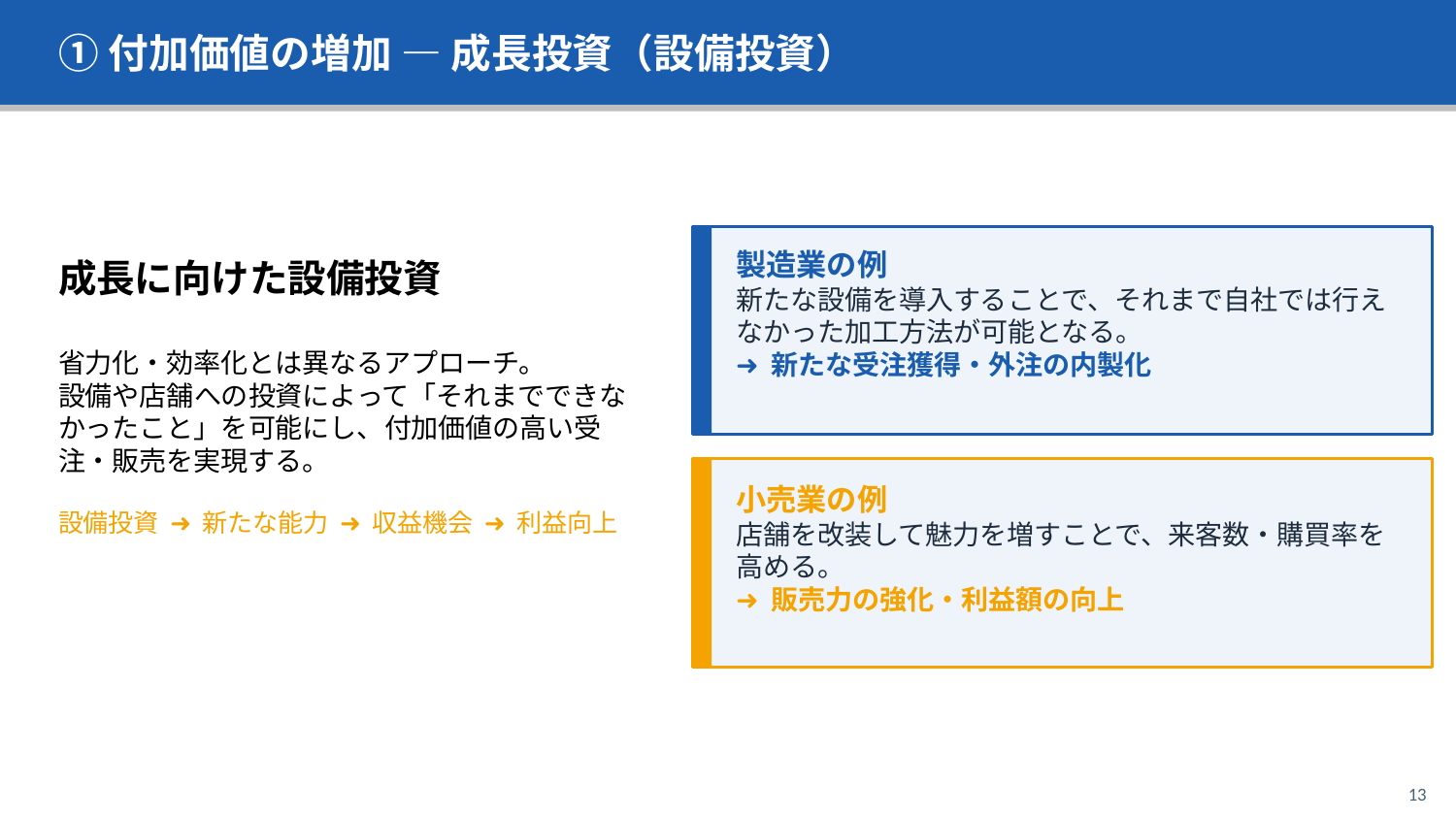

①付加価値の増加 — 成長投資（設備投資）

製造業の例
新たな設備を導入することで、それまで自社では行えなかった加工方法が可能となる。
➜ 新たな受注獲得・外注の内製化
成長に向けた設備投資

省力化・効率化とは異なるアプローチ。
設備や店舗への投資によって「それまでできなかったこと」を可能にし、付加価値の高い受注・販売を実現する。

設備投資  ➜  新たな能力  ➜  収益機会  ➜  利益向上

小売業の例
店舗を改装して魅力を増すことで、来客数・購買率を高める。
➜ 販売力の強化・利益額の向上
13